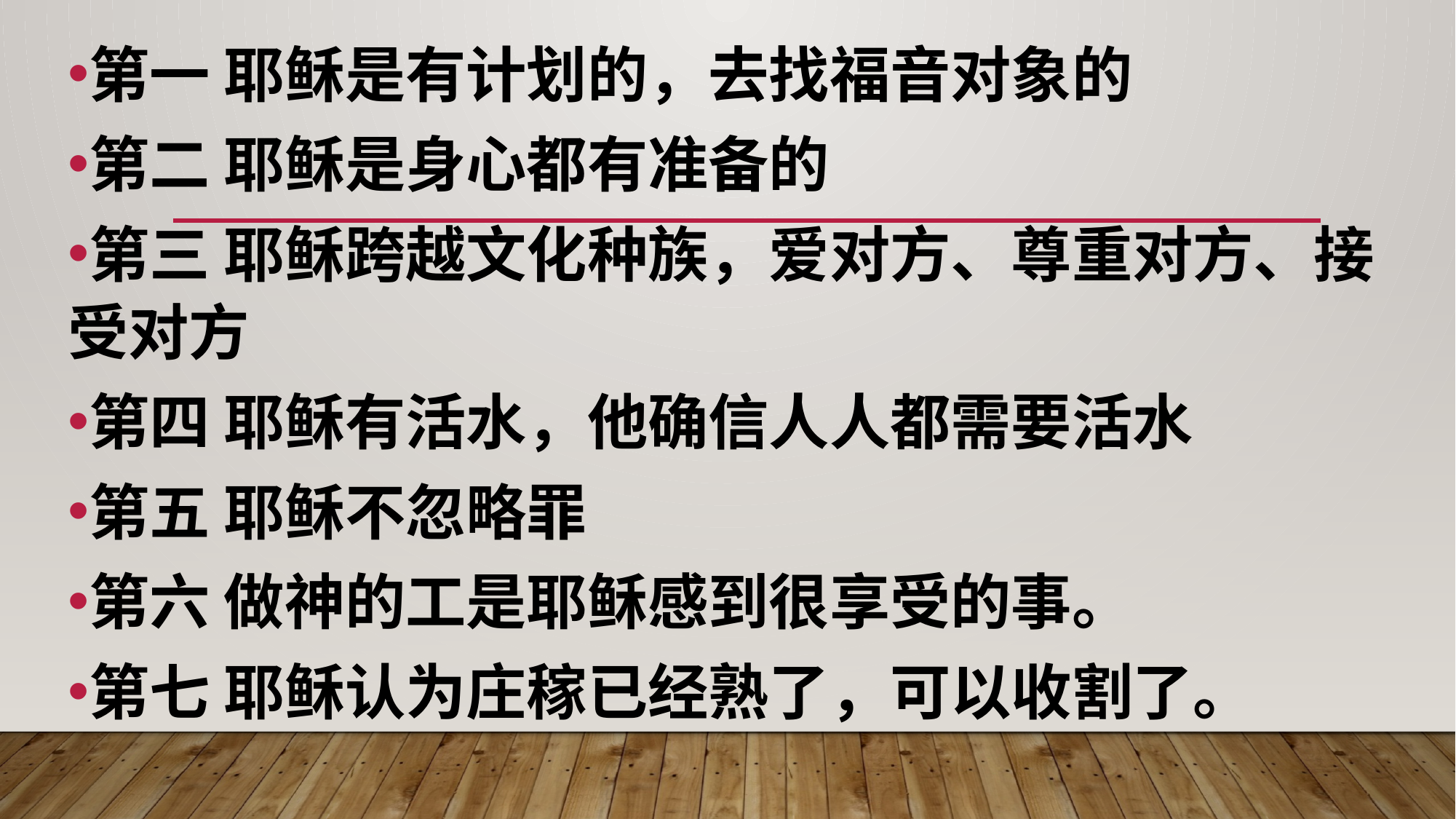

第一 耶稣是有计划的，去找福音对象的
第二 耶稣是身心都有准备的
第三 耶稣跨越文化种族，爱对方、尊重对方、接受对方
第四 耶稣有活水，他确信人人都需要活水
第五 耶稣不忽略罪
第六 做神的工是耶稣感到很享受的事。
第七 耶稣认为庄稼已经熟了，可以收割了。